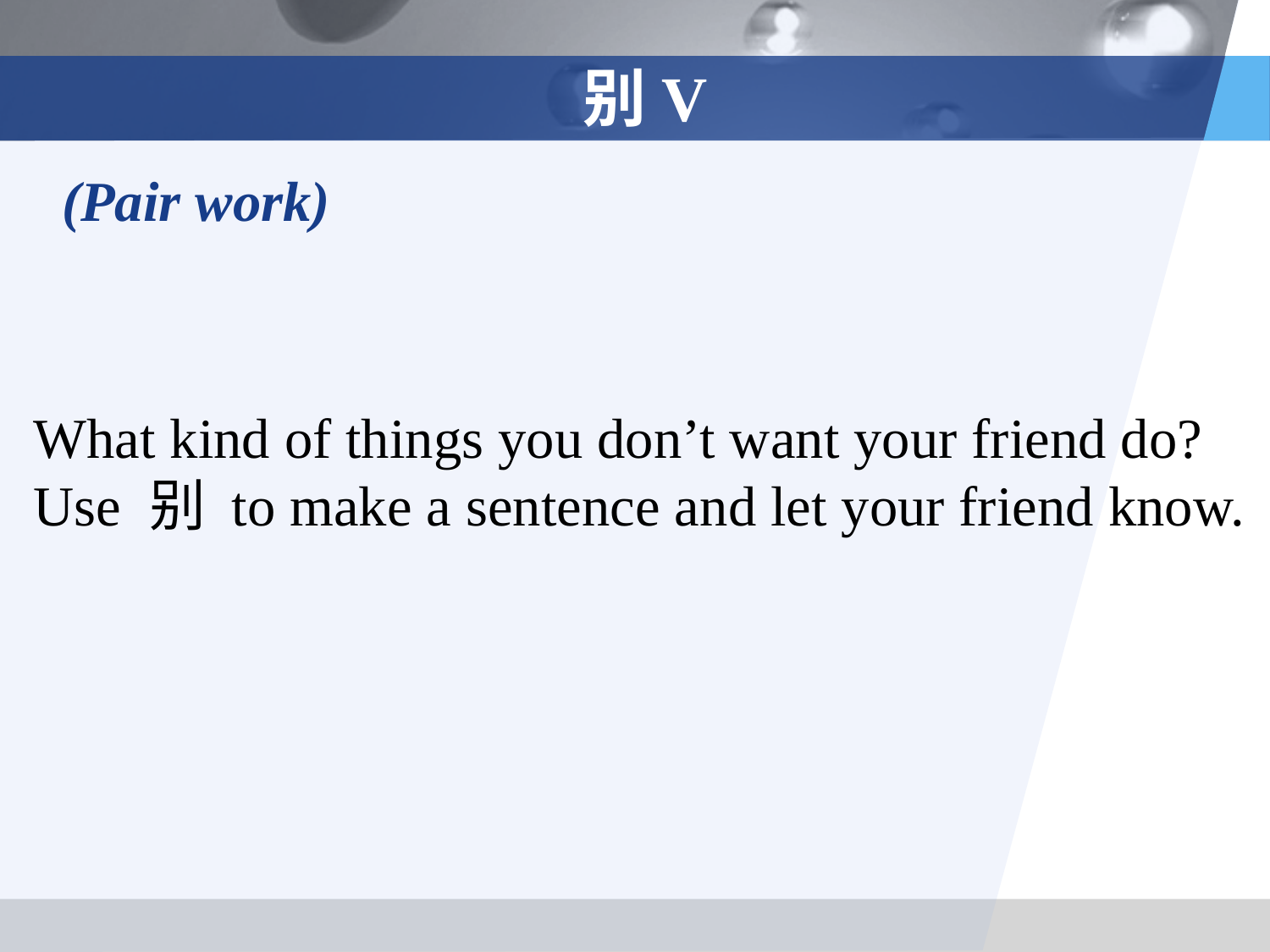

# 别V
(Pair work)
What kind of things you don’t want your friend do?
Use 别 to make a sentence and let your friend know.